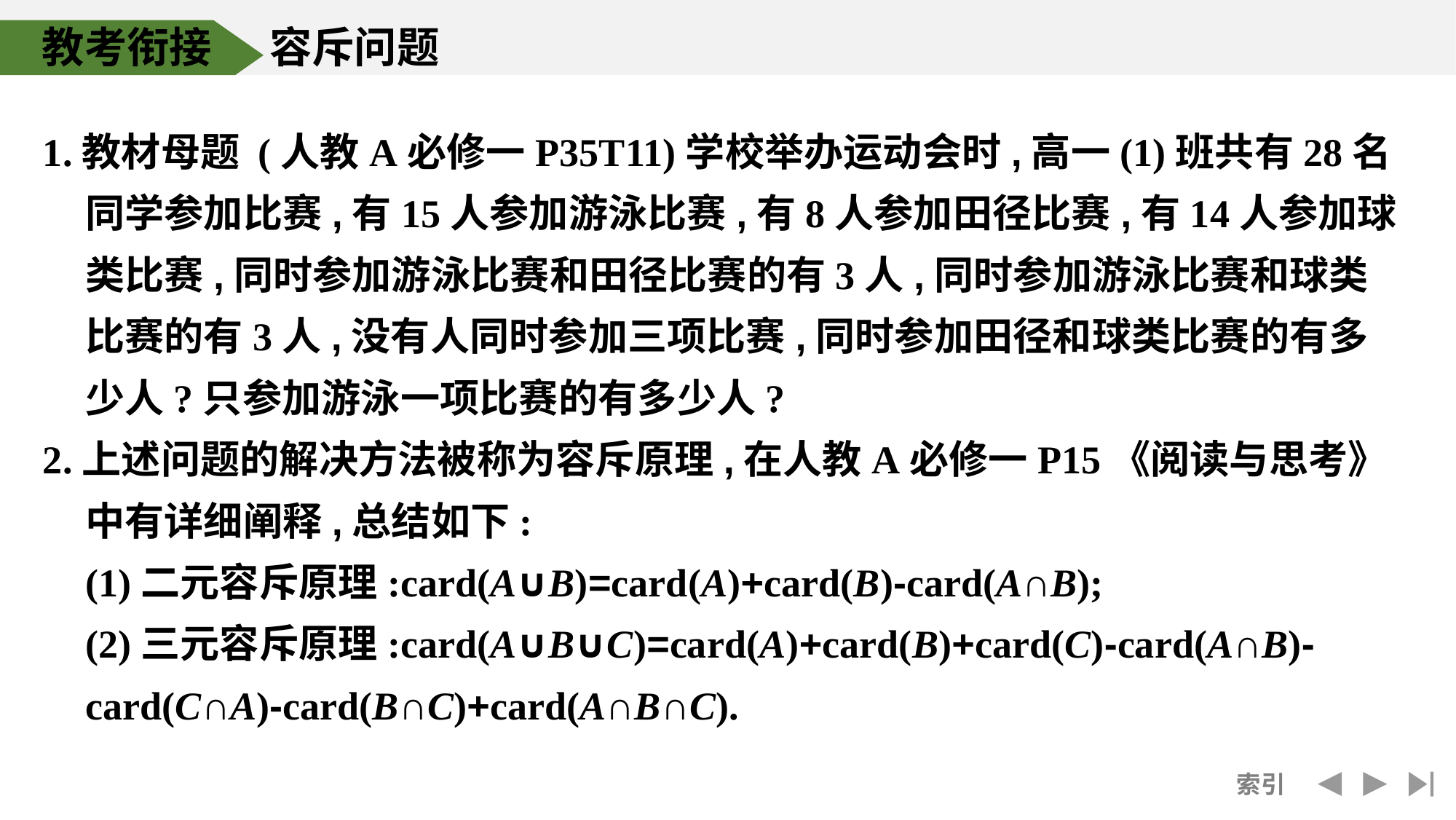

教考衔接      容斥问题
1.教材母题 (人教A必修一P35T11)学校举办运动会时,高一(1)班共有28名同学参加比赛,有15人参加游泳比赛,有8人参加田径比赛,有14人参加球类比赛,同时参加游泳比赛和田径比赛的有3人,同时参加游泳比赛和球类比赛的有3人,没有人同时参加三项比赛,同时参加田径和球类比赛的有多少人?只参加游泳一项比赛的有多少人?
2.上述问题的解决方法被称为容斥原理,在人教A必修一P15《阅读与思考》中有详细阐释,总结如下:
	(1)二元容斥原理:card(A∪B)=card(A)+card(B)-card(A∩B);
	(2)三元容斥原理:card(A∪B∪C)=card(A)+card(B)+card(C)-card(A∩B)-card(C∩A)-card(B∩C)+card(A∩B∩C).